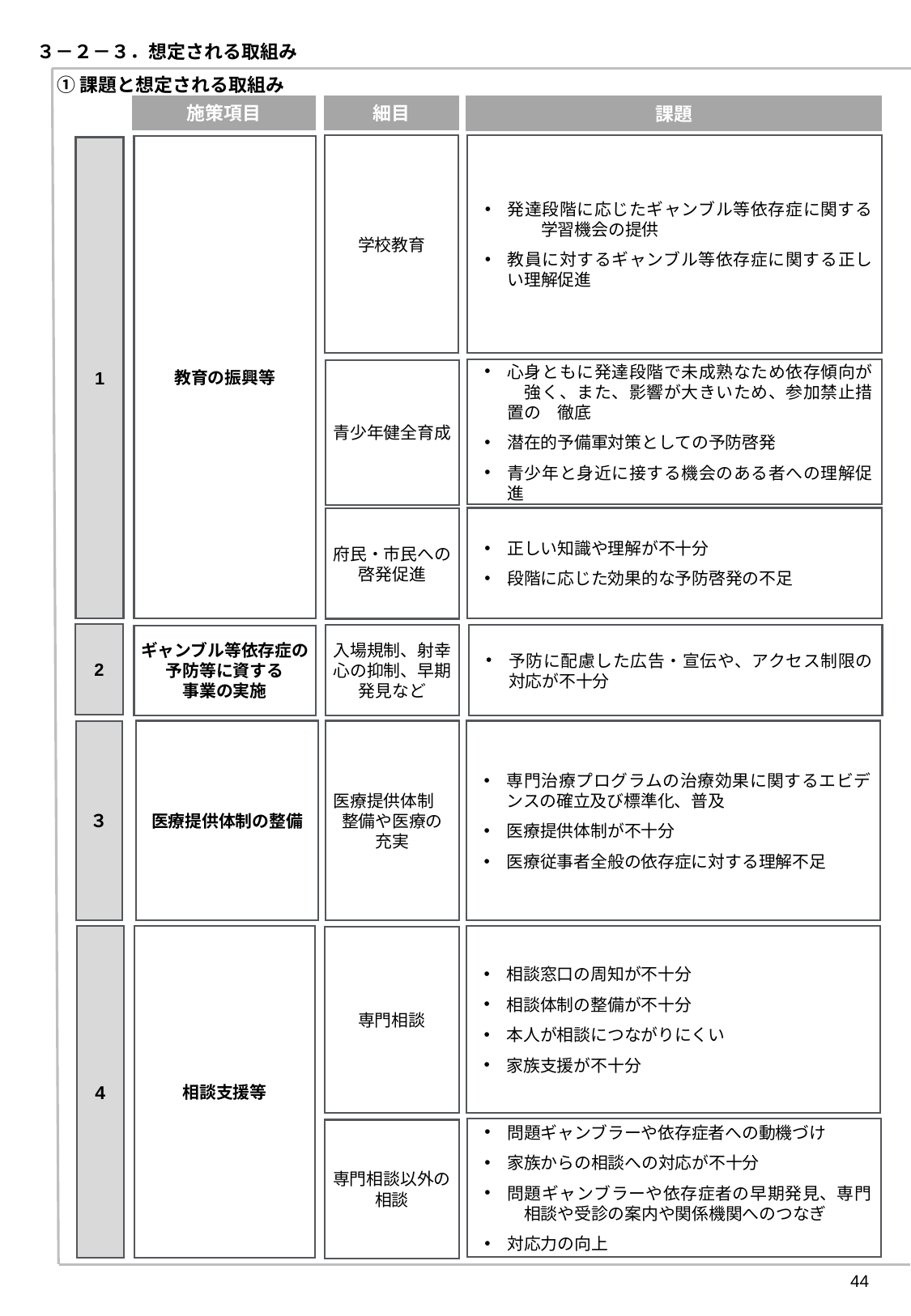

３－２－３．想定される取組み
#
①課題と想定される取組み
施策項目
細目
課題
学校教育
発達段階に応じたギャンブル等依存症に関する　　学習機会の提供
教員に対するギャンブル等依存症に関する正しい理解促進
教育の振興等
1
心身ともに発達段階で未成熟なため依存傾向が　強く、また、影響が大きいため、参加禁止措置の　徹底
潜在的予備軍対策としての予防啓発
青少年と身近に接する機会のある者への理解促進
青少年健全育成
正しい知識や理解が不十分
段階に応じた効果的な予防啓発の不足
府民・市民への
啓発促進
2
入場規制、射幸心の抑制、早期発見など
予防に配慮した広告・宣伝や、アクセス制限の対応が不十分
ギャンブル等依存症の
予防等に資する
事業の実施
３
医療提供体制の整備
医療提供体制　整備や医療の
充実
専門治療プログラムの治療効果に関するエビデンスの確立及び標準化、普及
医療提供体制が不十分
医療従事者全般の依存症に対する理解不足
相談支援等
4
相談窓口の周知が不十分
相談体制の整備が不十分
本人が相談につながりにくい
家族支援が不十分
専門相談
問題ギャンブラーや依存症者への動機づけ
家族からの相談への対応が不十分
問題ギャンブラーや依存症者の早期発見、専門　相談や受診の案内や関係機関へのつなぎ
対応力の向上
専門相談以外の相談
44